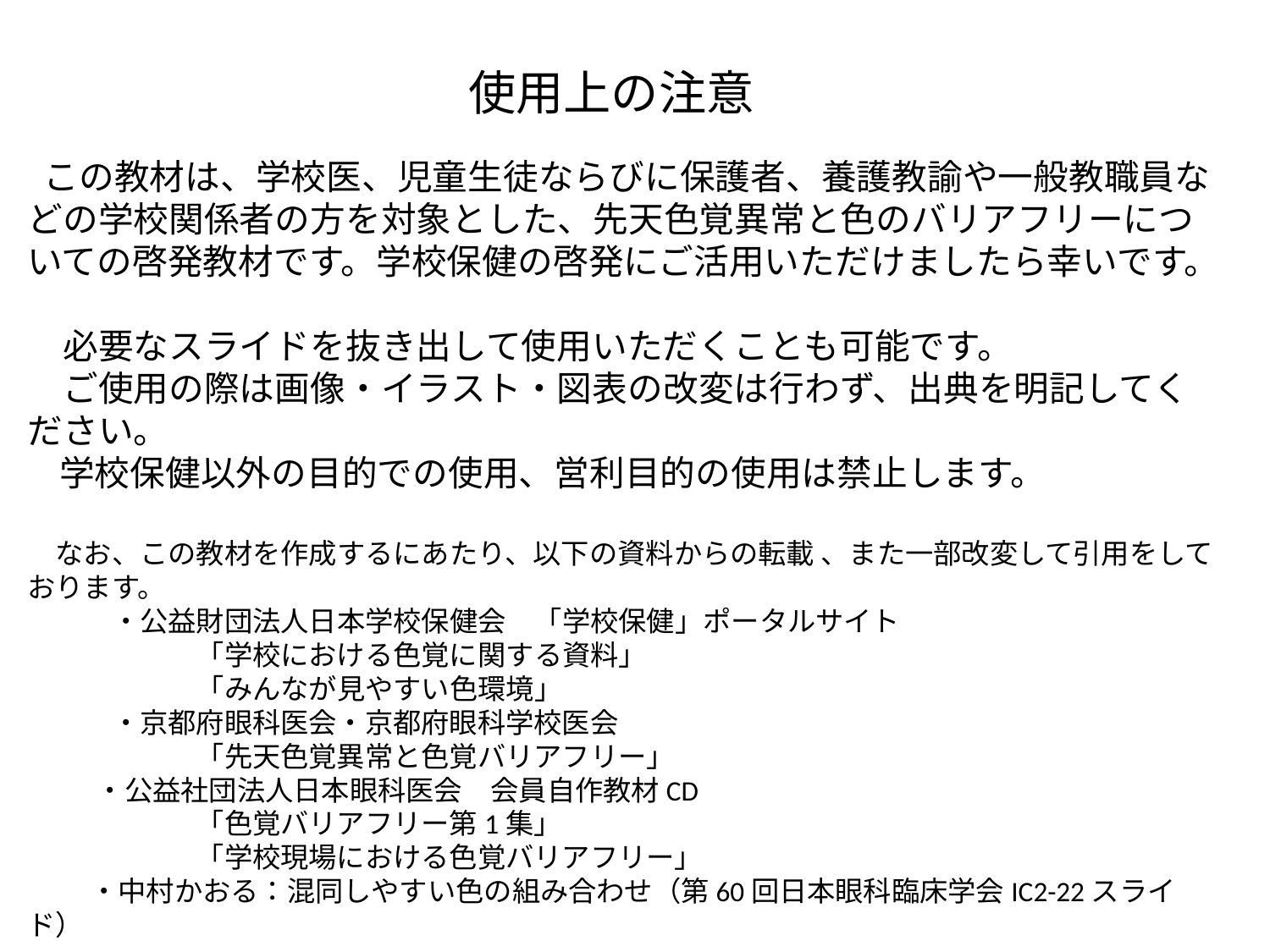

# 使用上の注意
  この教材は、学校医、児童生徒ならびに保護者、養護教諭や一般教職員などの学校関係者の方を対象とした、先天色覚異常と色のバリアフリーについての啓発教材です。学校保健の啓発にご活用いただけましたら幸いです。

　必要なスライドを抜き出して使用いただくことも可能です。
　ご使用の際は画像・イラスト・図表の改変は行わず、出典を明記してください。
   学校保健以外の目的での使用、営利目的の使用は禁止します。

　なお、この教材を作成するにあたり、以下の資料からの転載 、また一部改変して引用をしております。
　　　・公益財団法人日本学校保健会　「学校保健」ポータルサイト
　　　　　　「学校における色覚に関する資料」
　　　　　　「みんなが見やすい色環境」
　　　・京都府眼科医会・京都府眼科学校医会
　　　　　　「先天色覚異常と色覚バリアフリー」
　 　 ・公益社団法人日本眼科医会　会員自作教材CD
　　　　　　「色覚バリアフリー第1集」
　　　　　　「学校現場における色覚バリアフリー」
　　 ・中村かおる：混同しやすい色の組み合わせ（第60回日本眼科臨床学会IC2-22スライド）